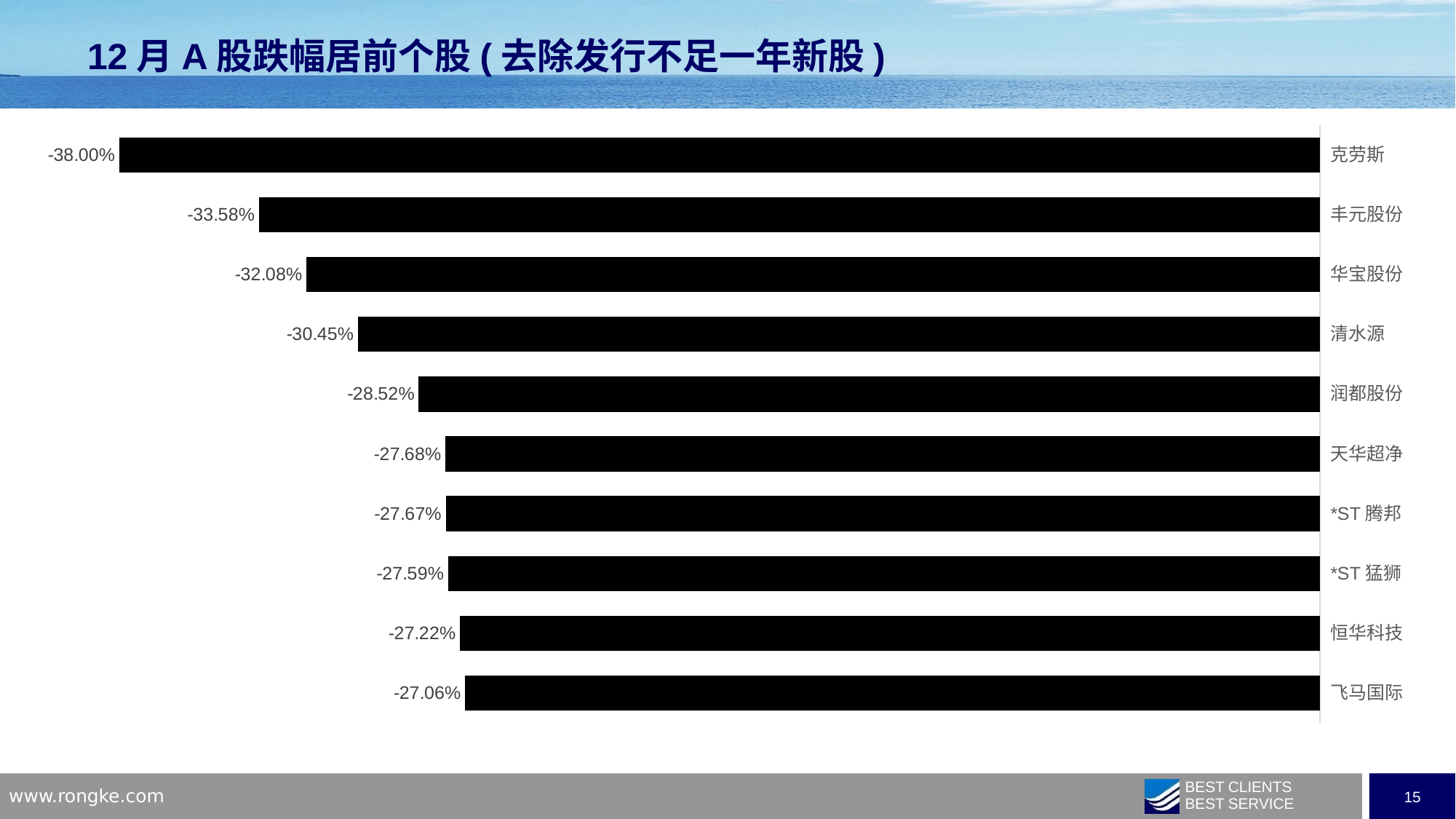

12月A股跌幅居前个股(去除发行不足一年新股)

### Chart

| Category | 系列 1 |
|---|---|
| 飞马国际 | -0.27056277056277056 |
| 恒华科技 | -0.2721733243060257 |
| *ST猛狮 | -0.27592954990215257 |
| *ST腾邦 | -0.27667984189723316 |
| 天华超净 | -0.2767857142857142 |
| 润都股份 | -0.2852143482064743 |
| 清水源 | -0.3044502617801047 |
| 华宝股份 | -0.32079488999290273 |
| 丰元股份 | -0.3357894736842105 |
| 克劳斯 | -0.37996777613181154 |